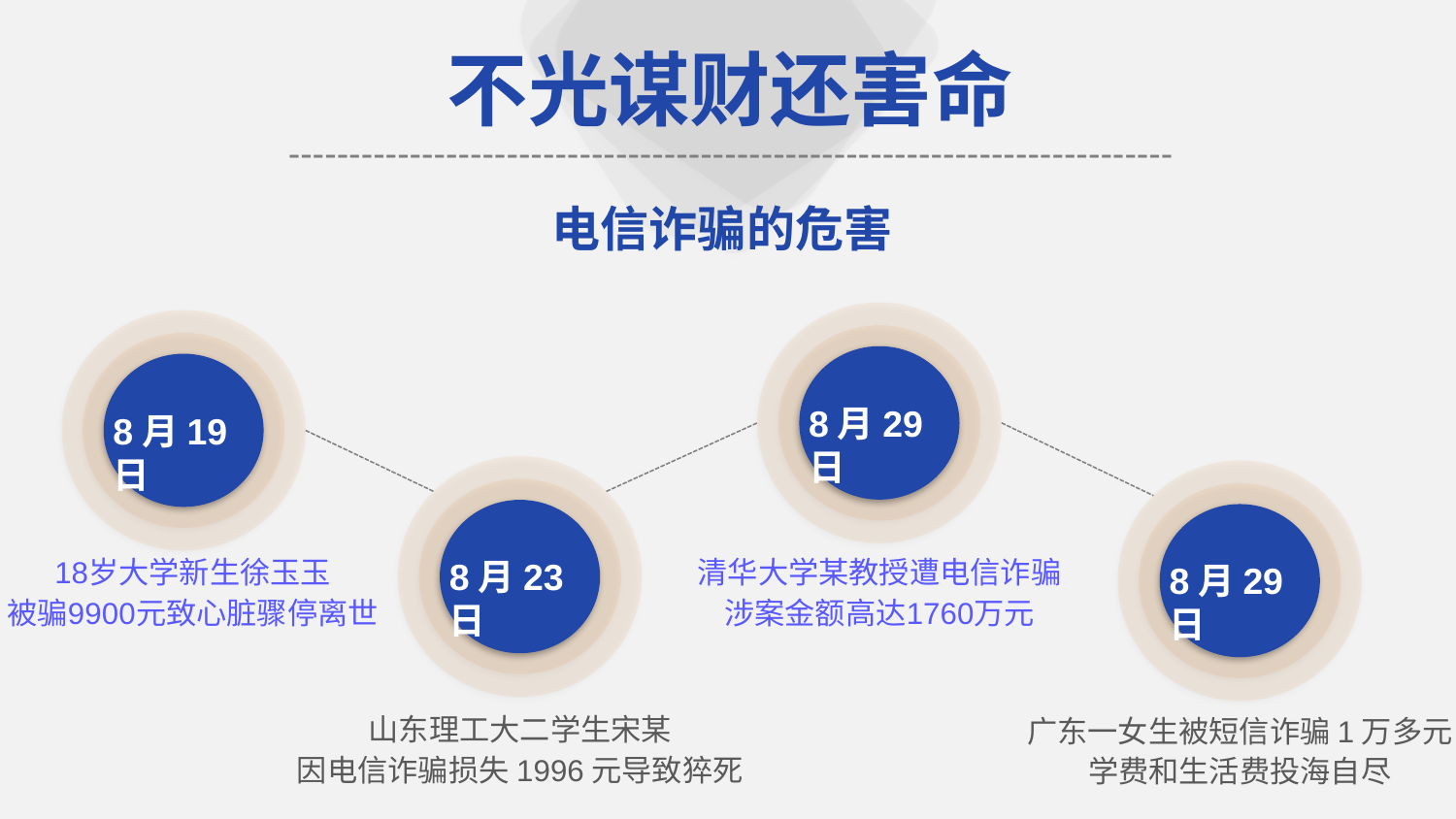

不光谋财还害命
-------------------------------------------------------------------------
电信诈骗的危害

8月29日

8月19日

8月23日

8月29日
18岁大学新生徐玉玉
被骗9900元致心脏骤停离世
清华大学某教授遭电信诈骗
涉案金额高达1760万元
山东理工大二学生宋某
因电信诈骗损失1996元导致猝死
广东一女生被短信诈骗1万多元学费和生活费投海自尽